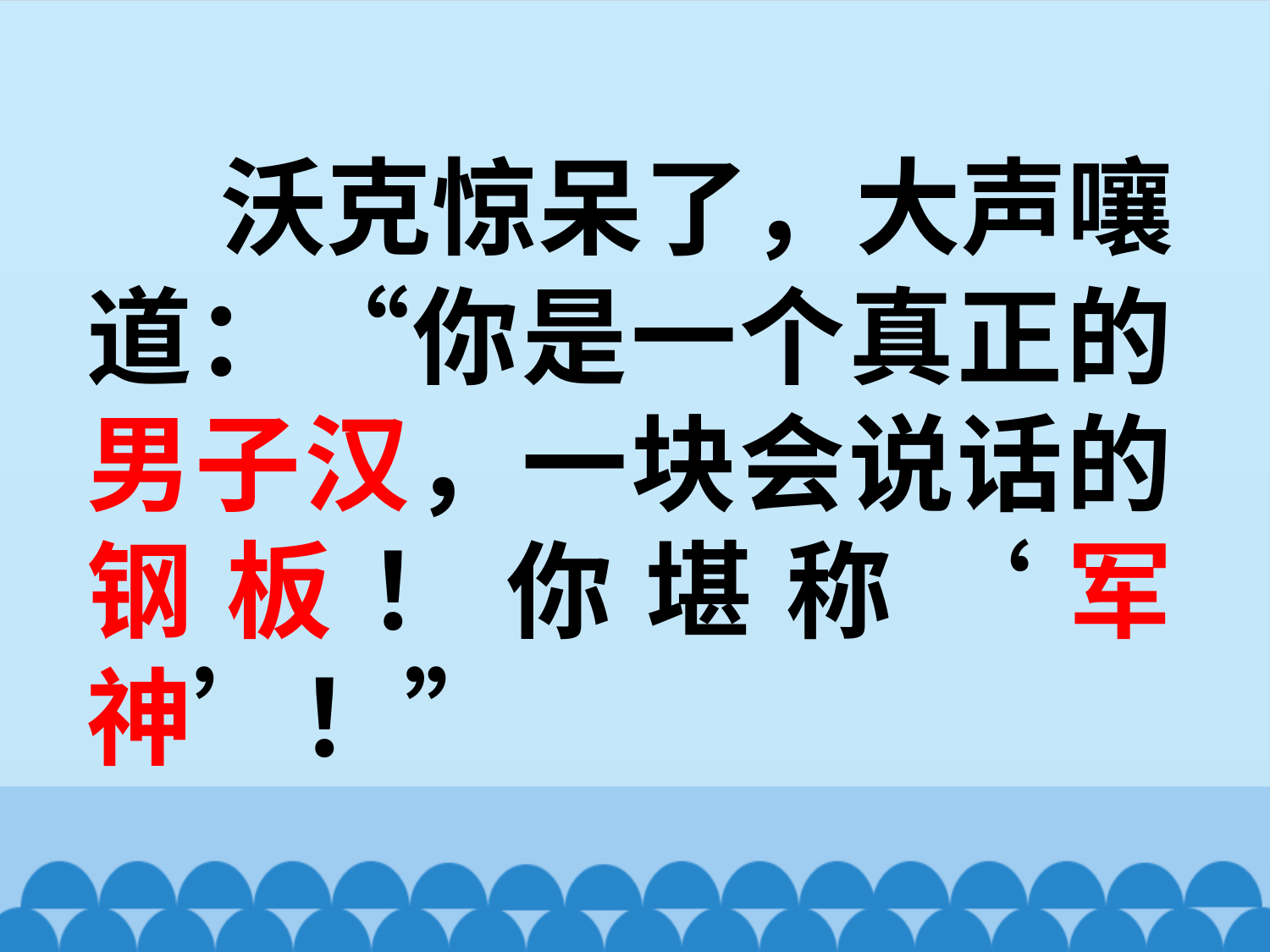

沃克惊呆了，大声嚷道：“你是一个真正的男子汉，一块会说话的钢板！你堪称‘军神’！”